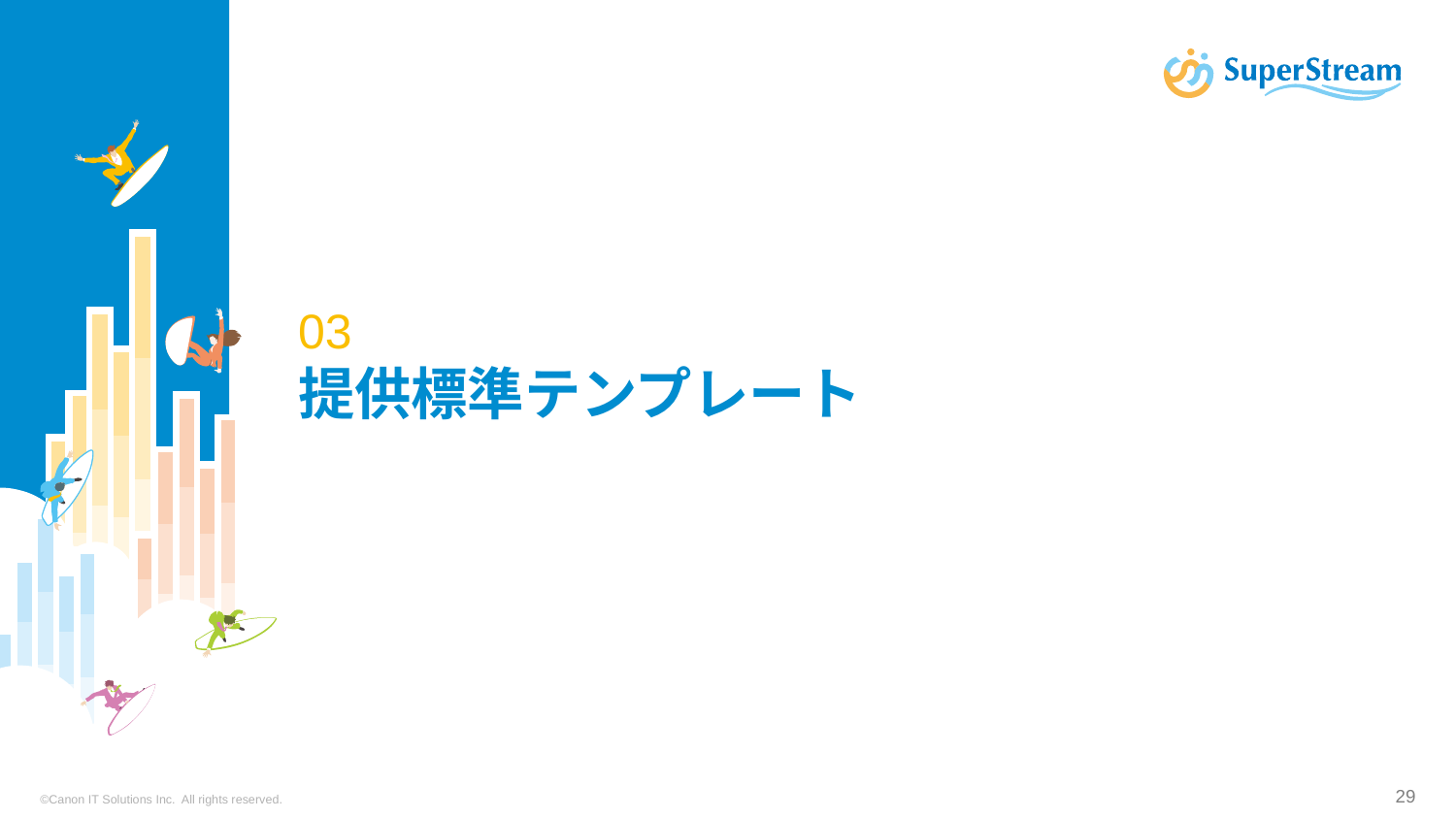

# 03 提供標準テンプレート
©Canon IT Solutions Inc.  All rights reserved.
29